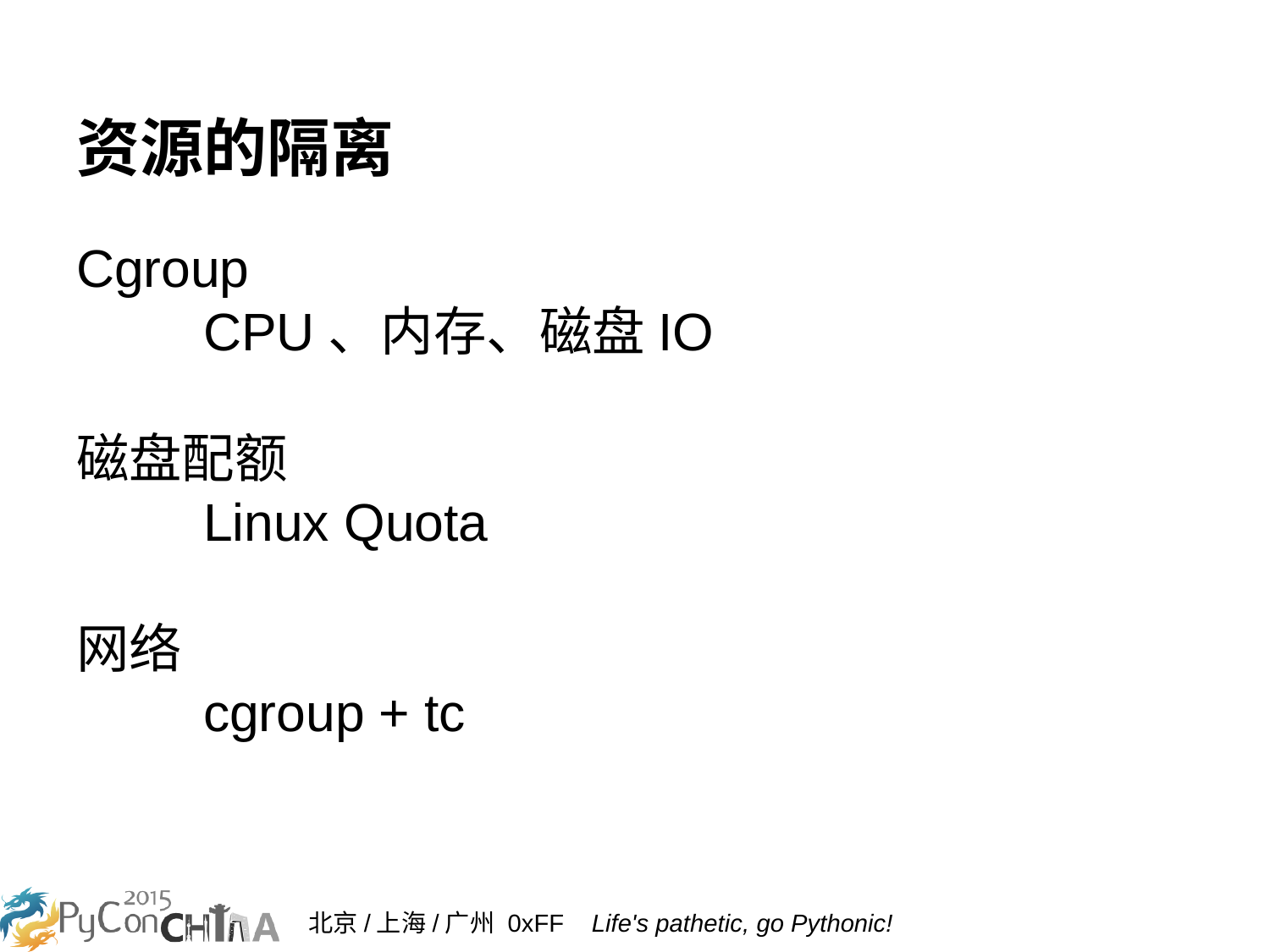

# 资源的隔离
Cgroup
	CPU、内存、磁盘IO

磁盘配额
	Linux Quota

网络
	cgroup + tc